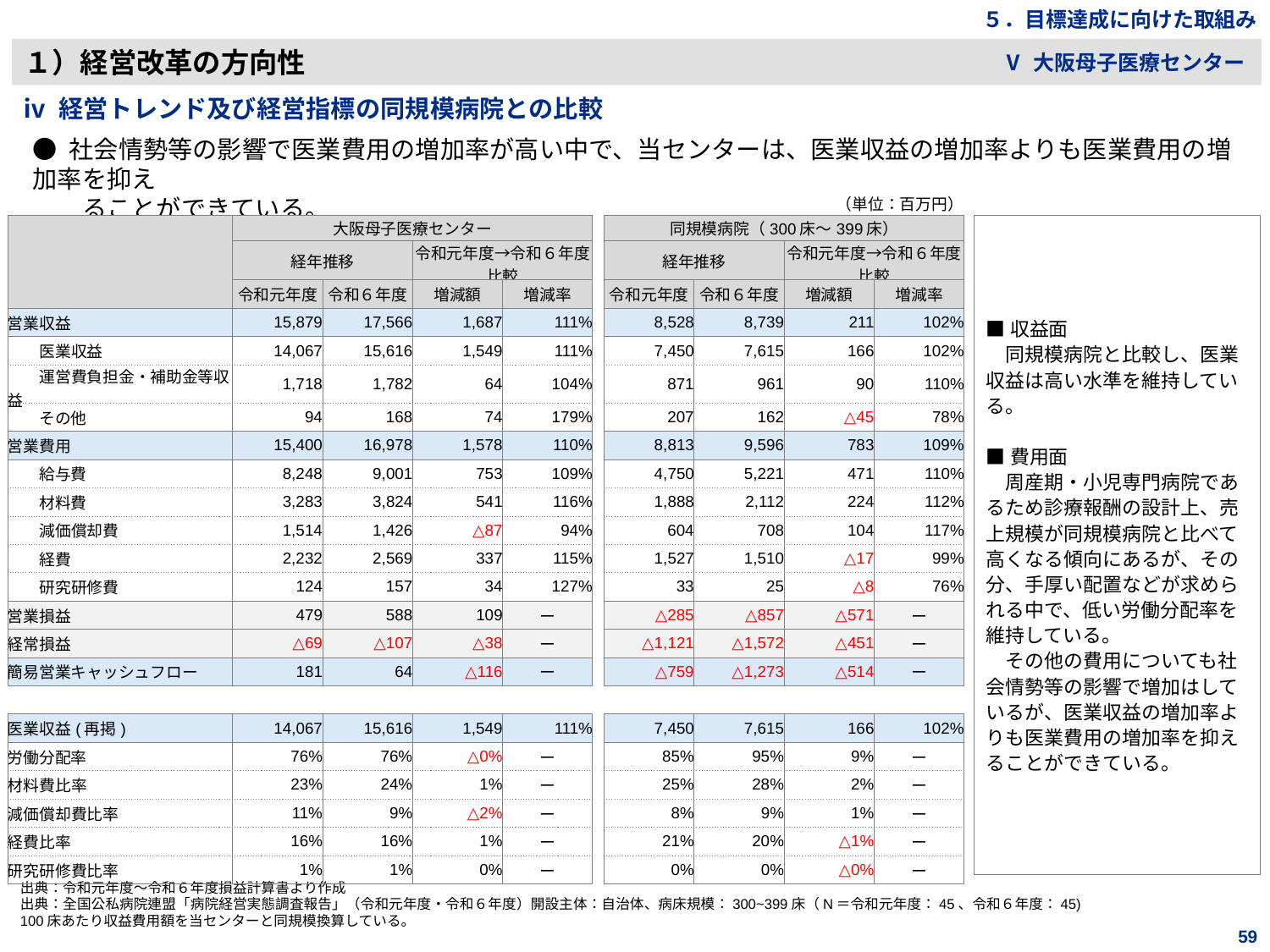

５．目標達成に向けた取組み
１）経営改革の方向性
Ⅴ 大阪母子医療センター
ⅳ 経営トレンド及び経営指標の同規模病院との比較
● 社会情勢等の影響で医業費用の増加率が高い中で、当センターは、医業収益の増加率よりも医業費用の増加率を抑え
　　ることができている。
（単位：百万円）
■収益面
　同規模病院と比較し、医業収益は高い水準を維持している。

■費用面
　周産期・小児専門病院であるため診療報酬の設計上、売上規模が同規模病院と比べて高くなる傾向にあるが、その分、手厚い配置などが求められる中で、低い労働分配率を維持している。
　その他の費用についても社会情勢等の影響で増加はしているが、医業収益の増加率よりも医業費用の増加率を抑えることができている。
|  | 大阪母子医療センター |  |  |  |  | 同規模病院（300床～399床） |  |  |  |
| --- | --- | --- | --- | --- | --- | --- | --- | --- | --- |
|  | 経年推移 |  | 令和元年度→令和６年度 比較 |  |  | 経年推移 |  | 令和元年度→令和６年度 比較 |  |
|  | 令和元年度 | 令和６年度 | 増減額 | 増減率 |  | 令和元年度 | 令和６年度 | 増減額 | 増減率 |
| 営業収益 | 15,879 | 17,566 | 1,687 | 111% |  | 8,528 | 8,739 | 211 | 102% |
| 医業収益 | 14,067 | 15,616 | 1,549 | 111% |  | 7,450 | 7,615 | 166 | 102% |
| 運営費負担金・補助金等収益 | 1,718 | 1,782 | 64 | 104% |  | 871 | 961 | 90 | 110% |
| その他 | 94 | 168 | 74 | 179% |  | 207 | 162 | △45 | 78% |
| 営業費用 | 15,400 | 16,978 | 1,578 | 110% |  | 8,813 | 9,596 | 783 | 109% |
| 給与費 | 8,248 | 9,001 | 753 | 109% |  | 4,750 | 5,221 | 471 | 110% |
| 材料費 | 3,283 | 3,824 | 541 | 116% |  | 1,888 | 2,112 | 224 | 112% |
| 減価償却費 | 1,514 | 1,426 | △87 | 94% |  | 604 | 708 | 104 | 117% |
| 経費 | 2,232 | 2,569 | 337 | 115% |  | 1,527 | 1,510 | △17 | 99% |
| 研究研修費 | 124 | 157 | 34 | 127% |  | 33 | 25 | △8 | 76% |
| 営業損益 | 479 | 588 | 109 | ー |  | △285 | △857 | △571 | ー |
| 経常損益 | △69 | △107 | △38 | ー |  | △1,121 | △1,572 | △451 | ー |
| 簡易営業キャッシュフロー | 181 | 64 | △116 | ー |  | △759 | △1,273 | △514 | ー |
|  |  |  |  |  |  |  |  |  |  |
| 医業収益(再掲) | 14,067 | 15,616 | 1,549 | 111% |  | 7,450 | 7,615 | 166 | 102% |
| 労働分配率 | 76% | 76% | △0% | ー |  | 85% | 95% | 9% | ー |
| 材料費比率 | 23% | 24% | 1% | ー |  | 25% | 28% | 2% | ー |
| 減価償却費比率 | 11% | 9% | △2% | ー |  | 8% | 9% | 1% | ー |
| 経費比率 | 16% | 16% | 1% | ー |  | 21% | 20% | △1% | ー |
| 研究研修費比率 | 1% | 1% | 0% | ー |  | 0% | 0% | △0% | ー |
出典：令和元年度～令和６年度損益計算書より作成
出典：全国公私病院連盟「病院経営実態調査報告」（令和元年度・令和６年度）開設主体：自治体、病床規模：300~399床（N＝令和元年度：45、令和６年度：45)
100床あたり収益費用額を当センターと同規模換算している。
59